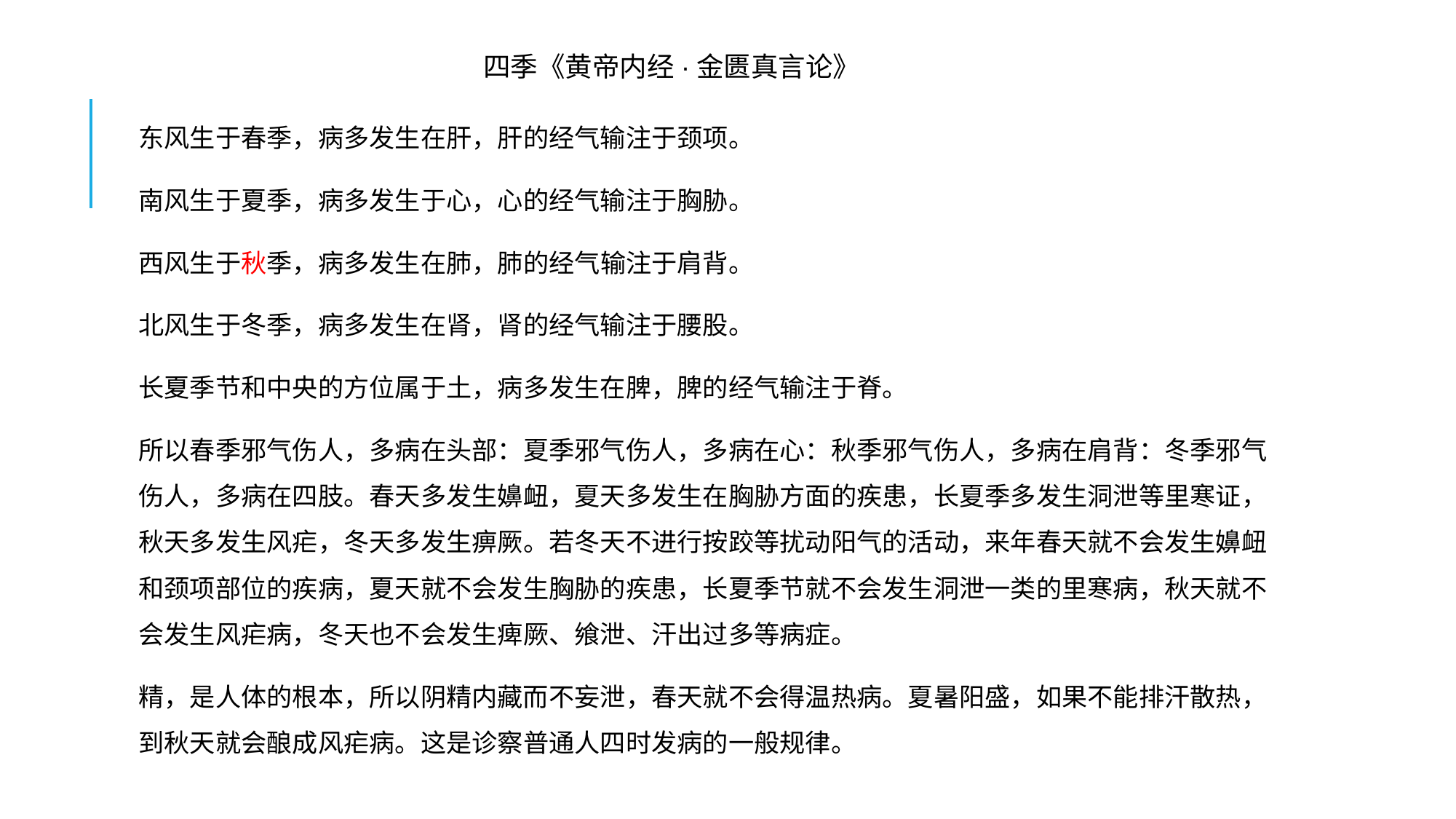

四季《黄帝内经·金匮真言论》
东风生于春季，病多发生在肝，肝的经气输注于颈项。
南风生于夏季，病多发生于心，心的经气输注于胸胁。
西风生于秋季，病多发生在肺，肺的经气输注于肩背。
北风生于冬季，病多发生在肾，肾的经气输注于腰股。
长夏季节和中央的方位属于土，病多发生在脾，脾的经气输注于脊。
所以春季邪气伤人，多病在头部：夏季邪气伤人，多病在心：秋季邪气伤人，多病在肩背：冬季邪气伤人，多病在四肢。春天多发生嬶衄，夏天多发生在胸胁方面的疾患，长夏季多发生洞泄等里寒证，秋天多发生风疟，冬天多发生痹厥。若冬天不进行按跤等扰动阳气的活动，来年春天就不会发生嬶衄和颈项部位的疾病，夏天就不会发生胸胁的疾患，长夏季节就不会发生洞泄一类的里寒病，秋天就不会发生风疟病，冬天也不会发生痺厥、飨泄、汗出过多等病症。
精，是人体的根本，所以阴精内藏而不妄泄，春天就不会得温热病。夏暑阳盛，如果不能排汗散热，到秋天就会酿成风疟病。这是诊察普通人四时发病的一般规律。